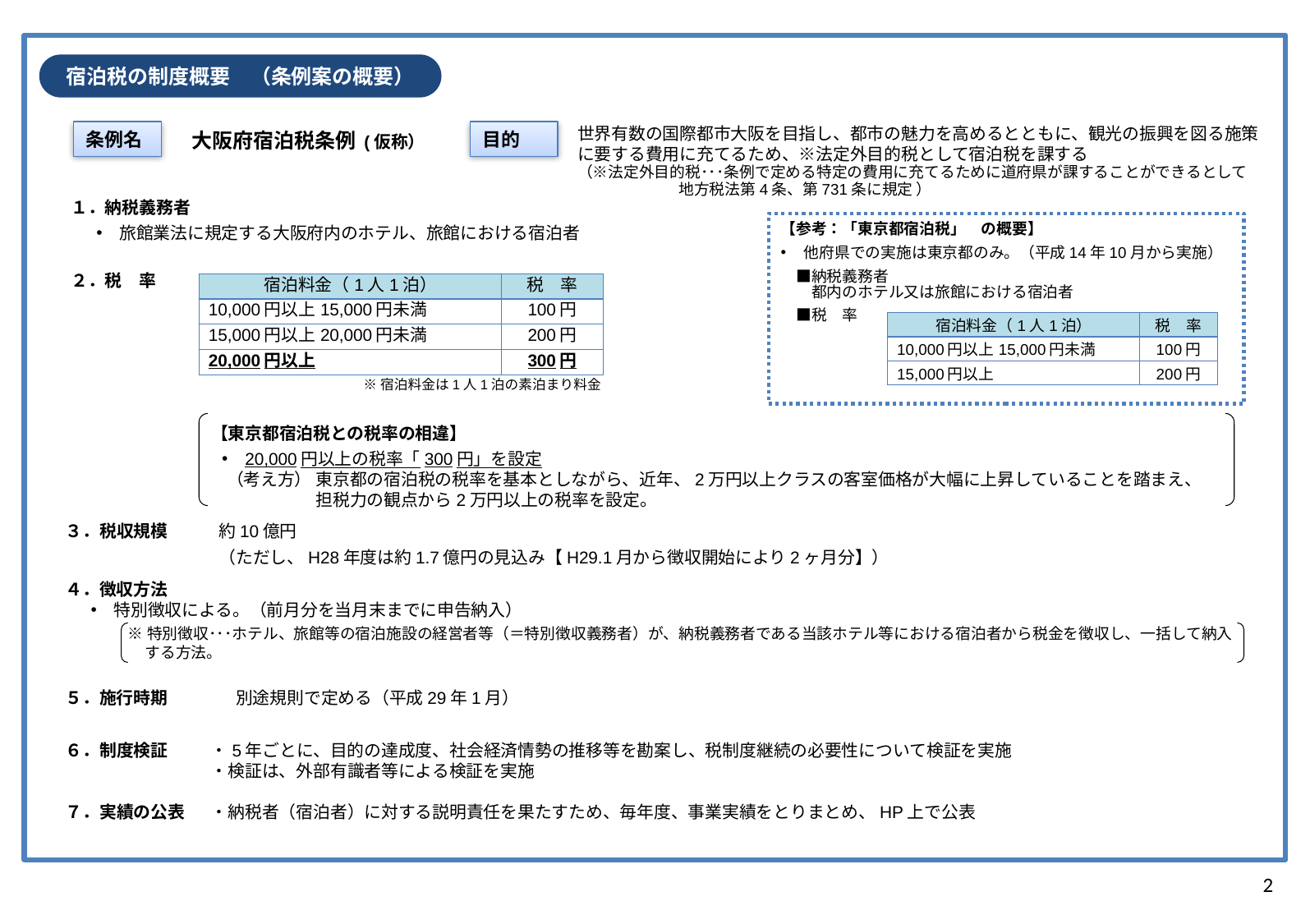

宿泊税の制度概要　（条例案の概要）
条例名
大阪府宿泊税条例 (仮称）
１．納税義務者
旅館業法に規定する大阪府内のホテル、旅館における宿泊者
【参考：「東京都宿泊税」　の概要】
他府県での実施は東京都のみ。（平成14年10月から実施）
　■納税義務者
　　都内のホテル又は旅館における宿泊者
　■税　率
４．徴収方法
特別徴収による。（前月分を当月末までに申告納入）
５．施行時期　　　　別途規則で定める（平成29年1月）
６．制度検証	・5年ごとに、目的の達成度、社会経済情勢の推移等を勘案し、税制度継続の必要性について検証を実施
	・検証は、外部有識者等による検証を実施

７．実績の公表	・納税者（宿泊者）に対する説明責任を果たすため、毎年度、事業実績をとりまとめ、HP上で公表
２．税　率
※宿泊料金は1人1泊の素泊まり料金
※特別徴収･･･ホテル、旅館等の宿泊施設の経営者等（＝特別徴収義務者）が、納税義務者である当該ホテル等における宿泊者から税金を徴収し、一括して納入する方法。
世界有数の国際都市大阪を目指し、都市の魅力を高めるとともに、観光の振興を図る施策に要する費用に充てるため、※法定外目的税として宿泊税を課する
（※法定外目的税･･･条例で定める特定の費用に充てるために道府県が課することができるとして
                            地方税法第4条、第731条に規定 ）
目的
| 宿泊料金（1人1泊） | 税　率 |
| --- | --- |
| 10,000円以上15,000円未満 | 100円 |
| 15,000円以上20,000円未満 | 200円 |
| 20,000円以上 | 300円 |
| 宿泊料金（1人1泊） | 税　率 |
| --- | --- |
| 10,000円以上15,000円未満 | 100円 |
| 15,000円以上 | 200円 |

【東京都宿泊税との税率の相違】
20,000円以上の税率「300円」を設定
（考え方） 東京都の宿泊税の税率を基本としながら、近年、2万円以上クラスの客室価格が大幅に上昇していることを踏まえ、
　　　　　 担税力の観点から2万円以上の税率を設定。
３．税収規模　　　約10億円
　　　　　　　　　（ただし、H28年度は約1.7億円の見込み【H29.1月から徴収開始により2ヶ月分】）
2